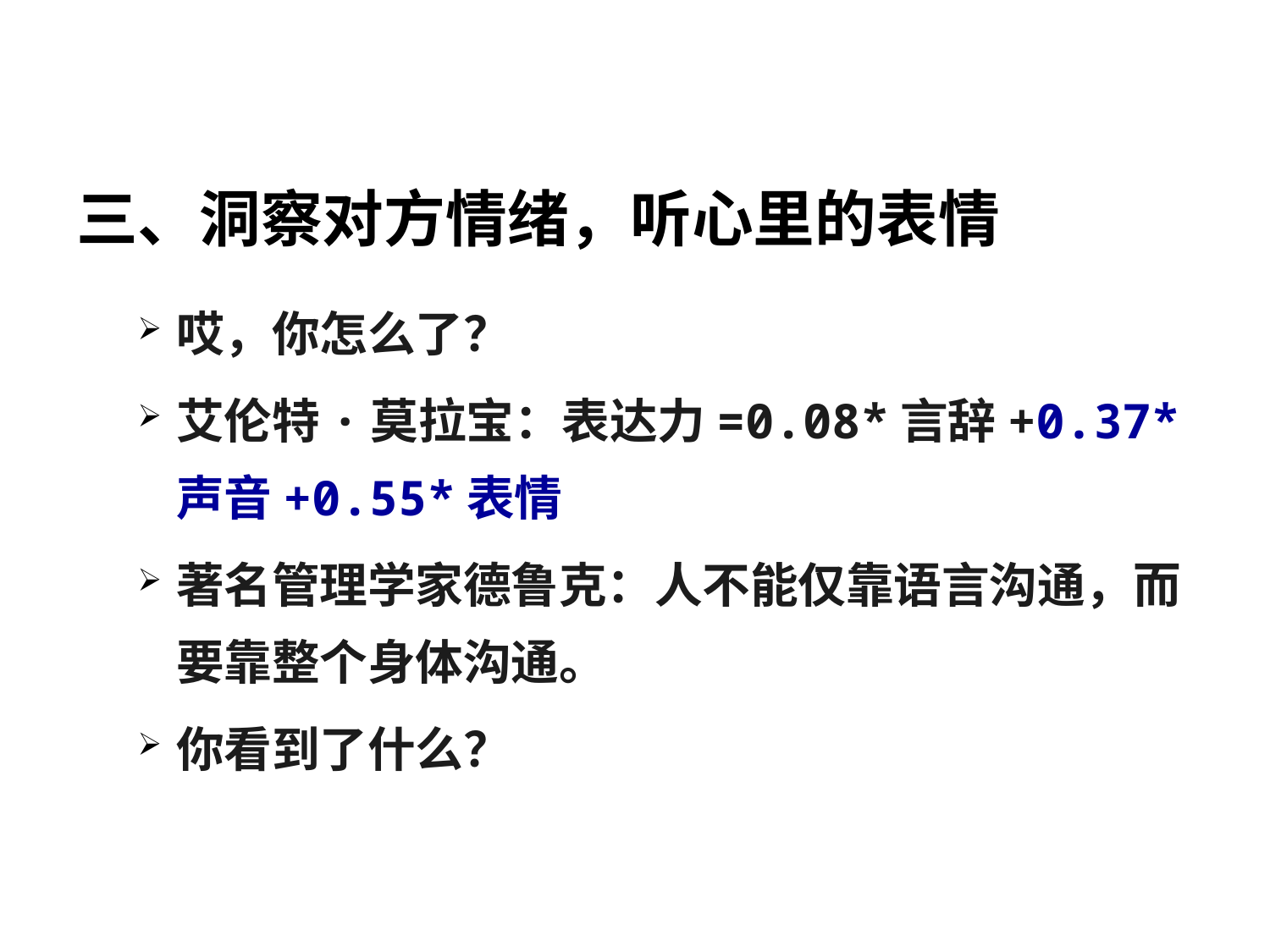

三、洞察对方情绪，听心里的表情
哎，你怎么了？
艾伦特·莫拉宝：表达力=0.08*言辞+0.37*声音+0.55*表情
著名管理学家德鲁克：人不能仅靠语言沟通，而要靠整个身体沟通。
你看到了什么？